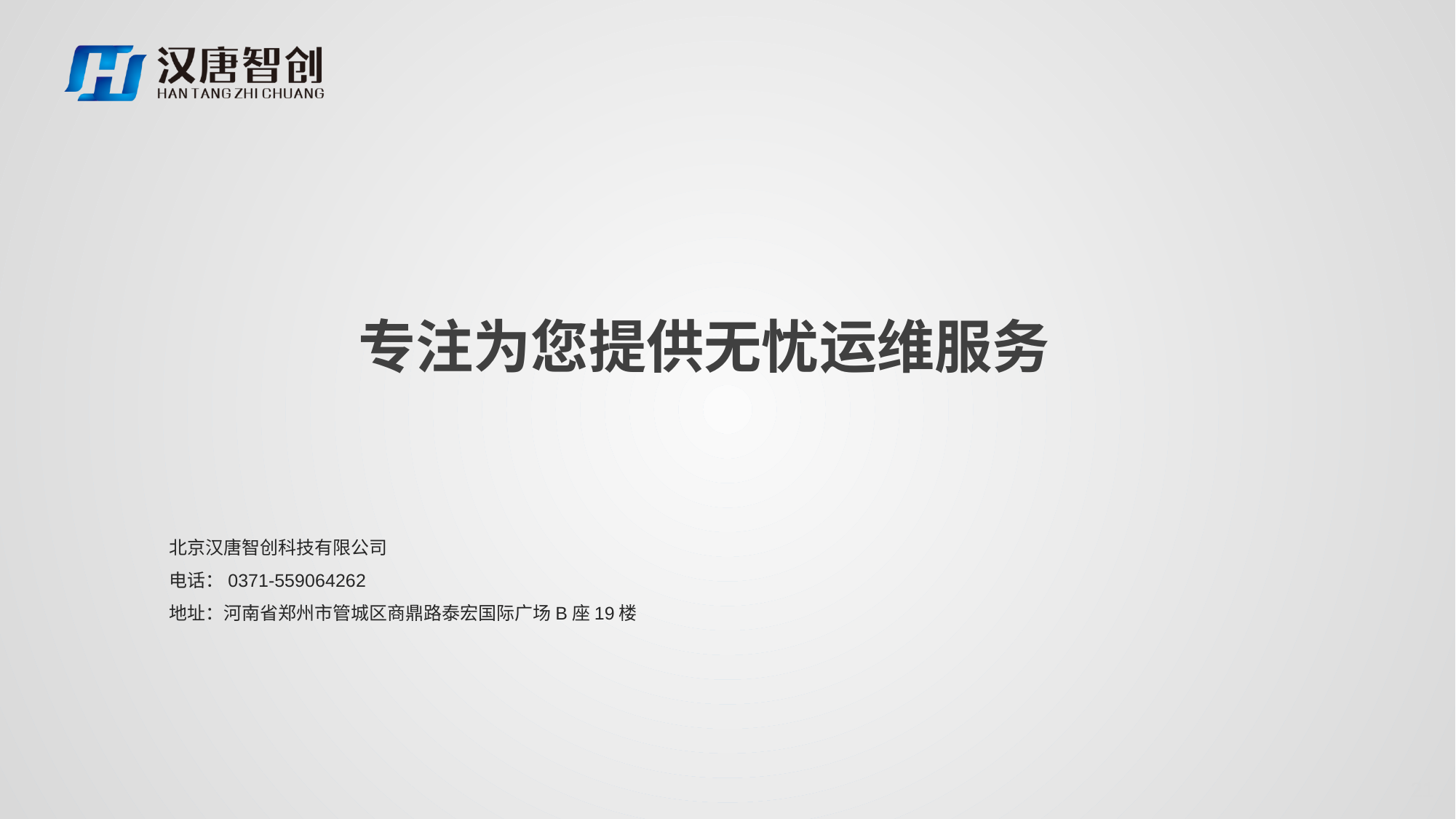

专注为您提供无忧运维服务
北京汉唐智创科技有限公司
电话：0371-559064262
地址：河南省郑州市管城区商鼎路泰宏国际广场B座19楼